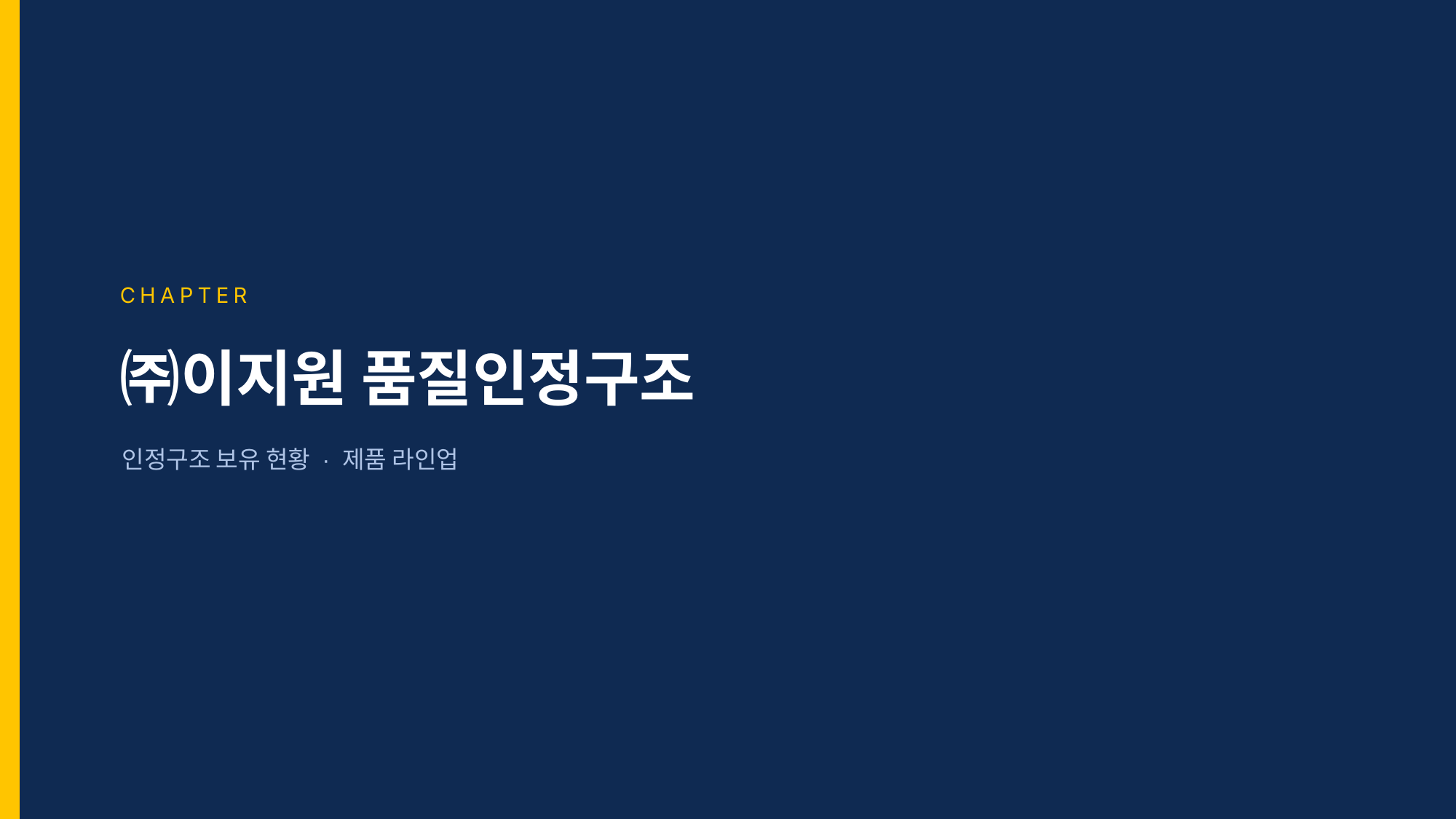

CHAPTER
㈜이지원 품질인정구조
인정구조 보유 현황 · 제품 라인업